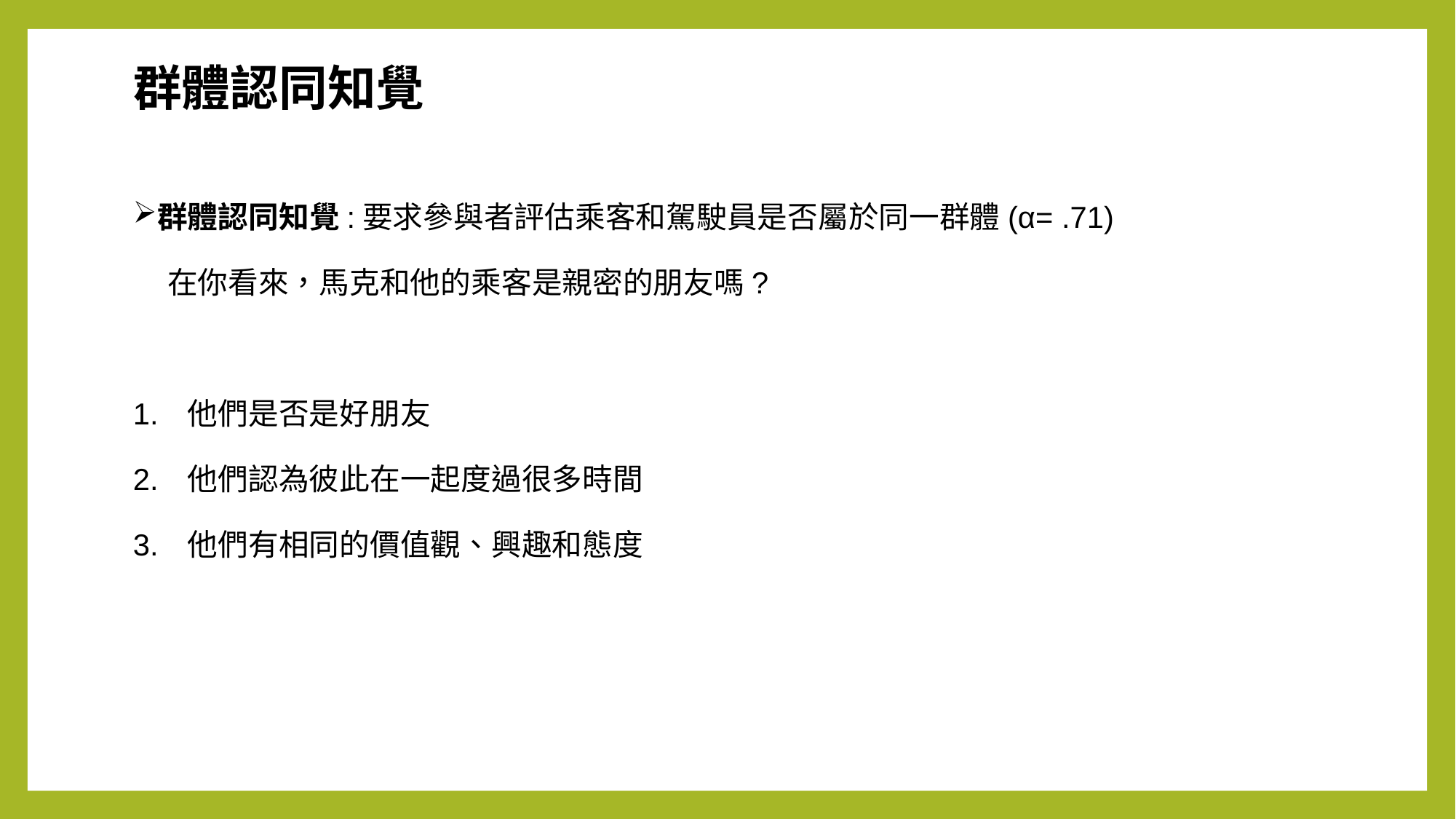

群體認同知覺
群體認同知覺:要求參與者評估乘客和駕駛員是否屬於同一群體(α= .71)
    在你看來，馬克和他的乘客是親密的朋友嗎?

他們是否是好朋友
他們認為彼此在一起度過很多時間
他們有相同的價值觀、興趣和態度